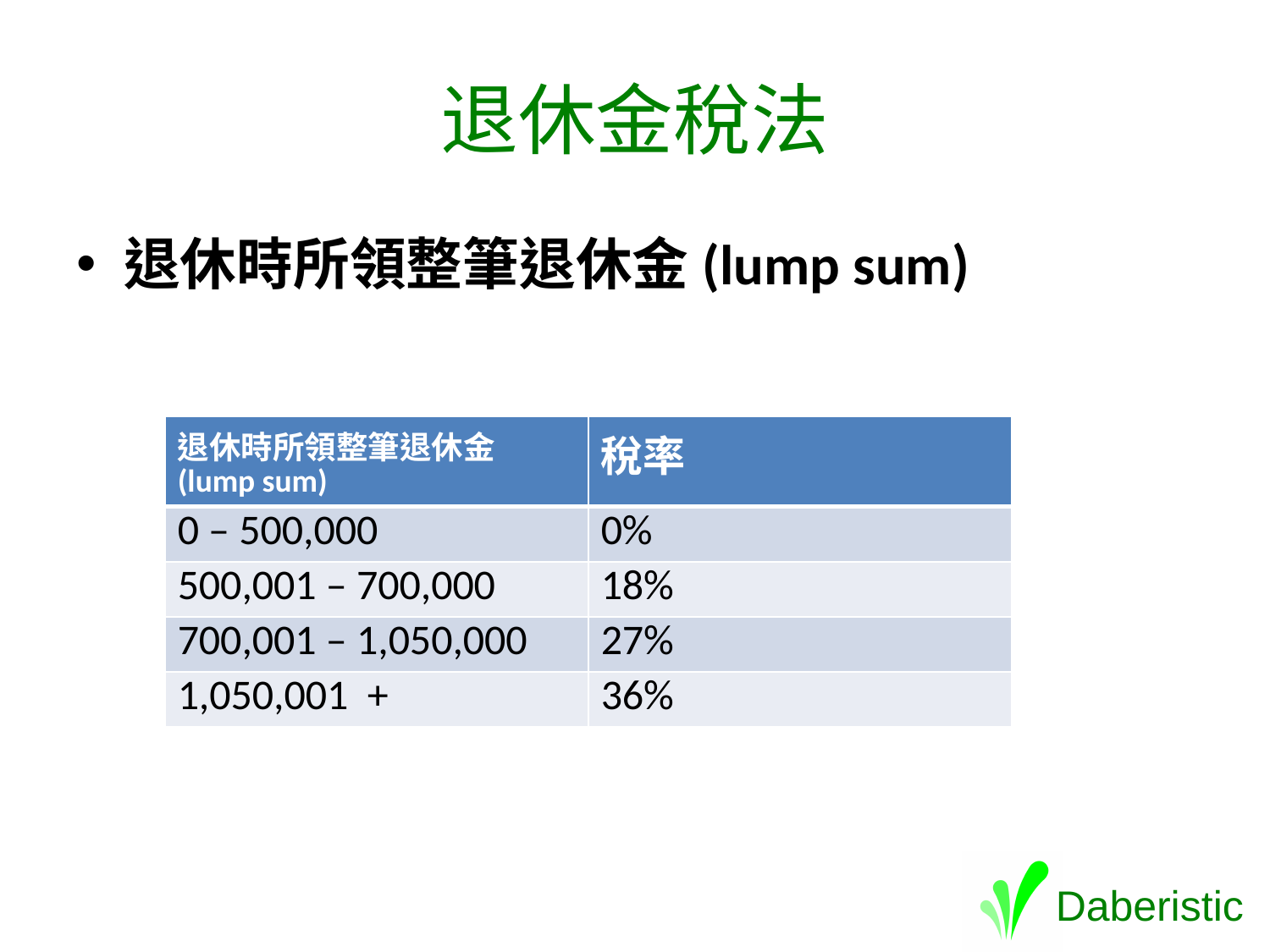

# 退休金稅法
退休時所領整筆退休金(lump sum)
| 退休時所領整筆退休金(lump sum) | 稅率 |
| --- | --- |
| 0 – 500,000 | 0% |
| 500,001 – 700,000 | 18% |
| 700,001 – 1,050,000 | 27% |
| 1,050,001 + | 36% |